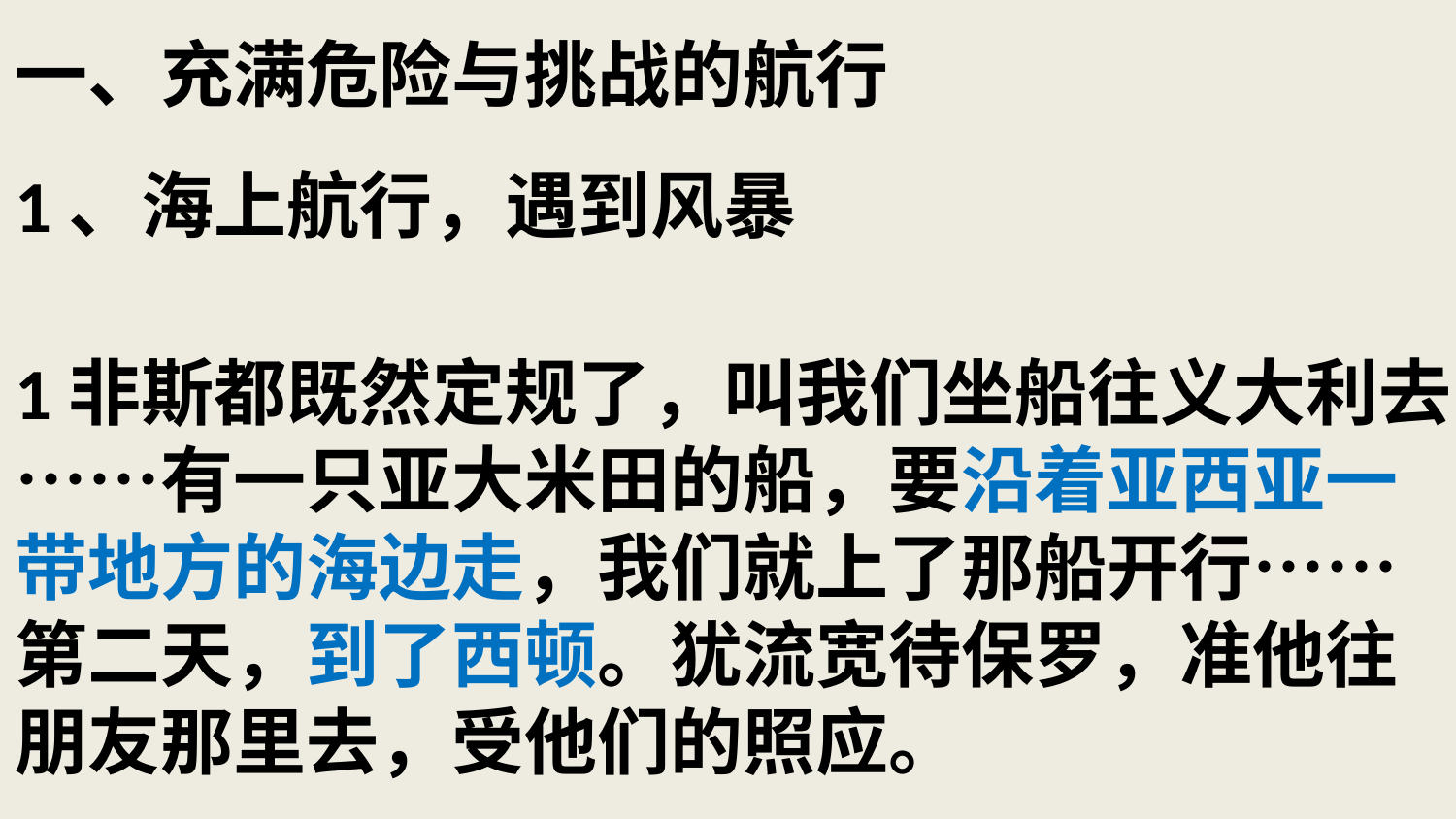

# 一、充满危险与挑战的航行 1、海上航行，遇到风暴
1非斯都既然定规了，叫我们坐船往义大利去……有一只亚大米田的船，要沿着亚西亚一带地方的海边走，我们就上了那船开行……第二天，到了西顿。犹流宽待保罗，准他往朋友那里去，受他们的照应。